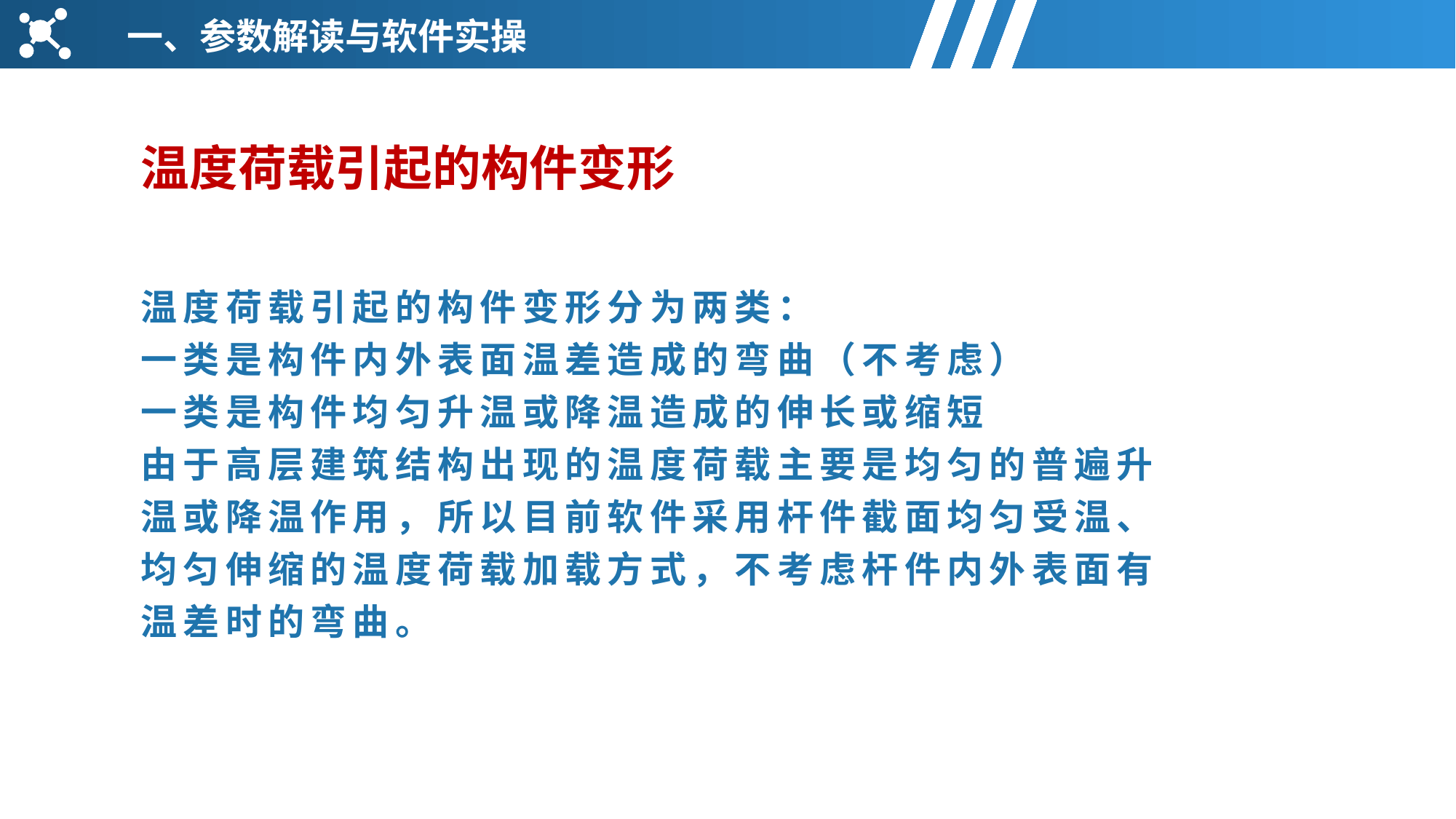

一、参数解读与软件实操
# 温度荷载引起的构件变形
温度荷载引起的构件变形分为两类：
一类是构件内外表面温差造成的弯曲（不考虑）
一类是构件均匀升温或降温造成的伸长或缩短
由于高层建筑结构出现的温度荷载主要是均匀的普遍升温或降温作用，所以目前软件采用杆件截面均匀受温、均匀伸缩的温度荷载加载方式，不考虑杆件内外表面有温差时的弯曲。